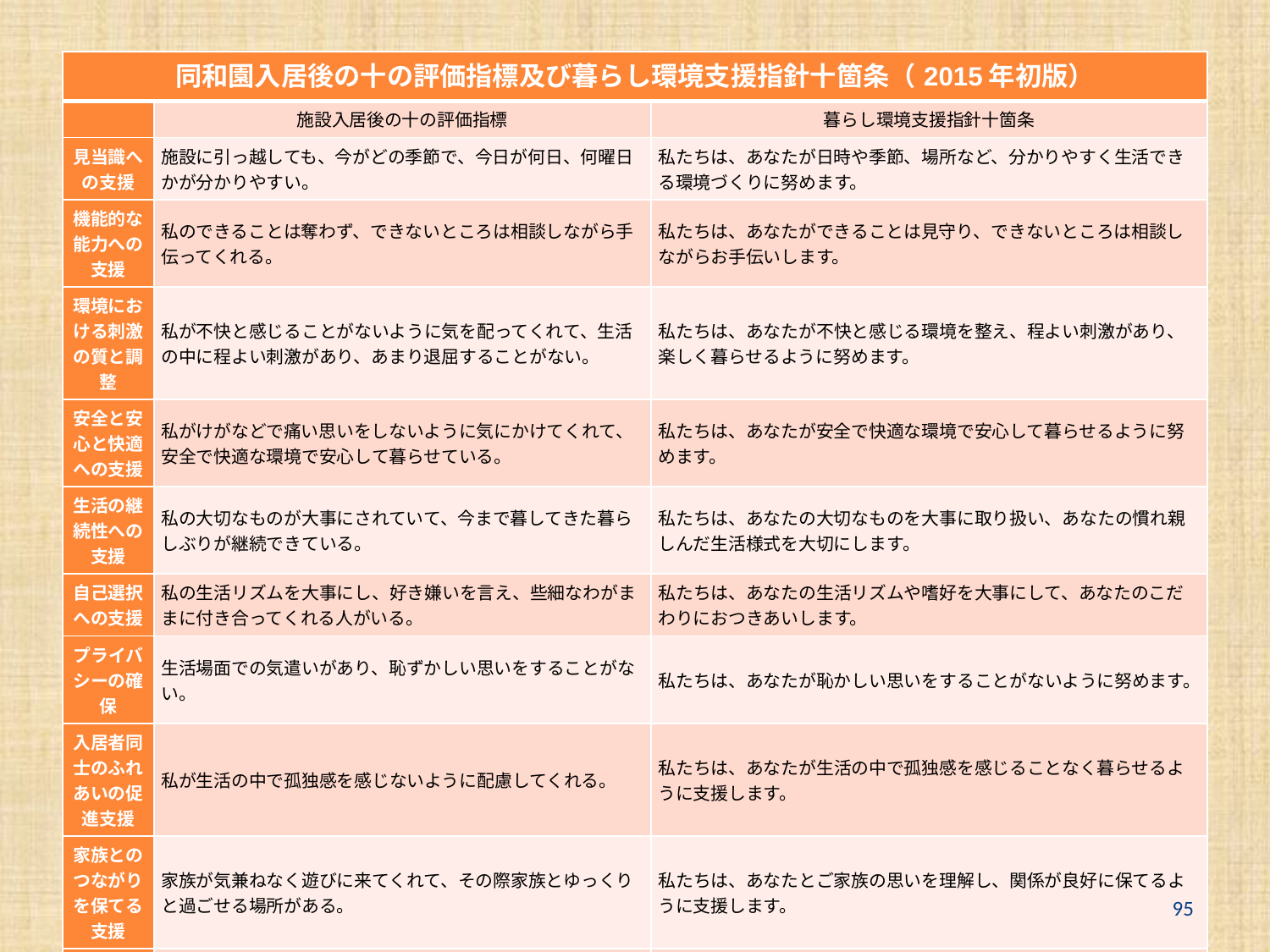

| 同和園入居後の十の評価指標及び暮らし環境支援指針十箇条（2015年初版） |  |  |
| --- | --- | --- |
|  | 施設入居後の十の評価指標 | 暮らし環境支援指針十箇条 |
| 見当識への支援 | 施設に引っ越しても、今がどの季節で、今日が何日、何曜日かが分かりやすい。 | 私たちは、あなたが日時や季節、場所など、分かりやすく生活できる環境づくりに努めます。 |
| 機能的な能力への支援 | 私のできることは奪わず、できないところは相談しながら手伝ってくれる。 | 私たちは、あなたができることは見守り、できないところは相談しながらお手伝いします。 |
| 環境における刺激の質と調整 | 私が不快と感じることがないように気を配ってくれて、生活の中に程よい刺激があり、あまり退屈することがない。 | 私たちは、あなたが不快と感じる環境を整え、程よい刺激があり、楽しく暮らせるように努めます。 |
| 安全と安心と快適への支援 | 私がけがなどで痛い思いをしないように気にかけてくれて、安全で快適な環境で安心して暮らせている。 | 私たちは、あなたが安全で快適な環境で安心して暮らせるように努めます。 |
| 生活の継続性への支援 | 私の大切なものが大事にされていて、今まで暮してきた暮らしぶりが継続できている。 | 私たちは、あなたの大切なものを大事に取り扱い、あなたの慣れ親しんだ生活様式を大切にします。 |
| 自己選択への支援 | 私の生活リズムを大事にし、好き嫌いを言え、些細なわがままに付き合ってくれる人がいる。 | 私たちは、あなたの生活リズムや嗜好を大事にして、あなたのこだわりにおつきあいします。 |
| プライバシーの確保 | 生活場面での気遣いがあり、恥ずかしい思いをすることがない。 | 私たちは、あなたが恥かしい思いをすることがないように努めます。 |
| 入居者同士のふれあいの促進支援 | 私が生活の中で孤独感を感じないように配慮してくれる。 | 私たちは、あなたが生活の中で孤独感を感じることなく暮らせるように支援します。 |
| 家族とのつながりを保てる支援 | 家族が気兼ねなく遊びに来てくれて、その際家族とゆっくりと過ごせる場所がある。 | 私たちは、あなたとご家族の思いを理解し、関係が良好に保てるように支援します。 |
| 最期を迎えるにふさわしい 環境支援 | 私が思う人生の最期を生ききるのにふさわしい環境が整っていて、安心して最期を迎えられそうだ。 | 私たちは、あなたの人生の最期をどう過ごしたいのかを理解し、安心して最期を迎えられるように支援します。 |
95